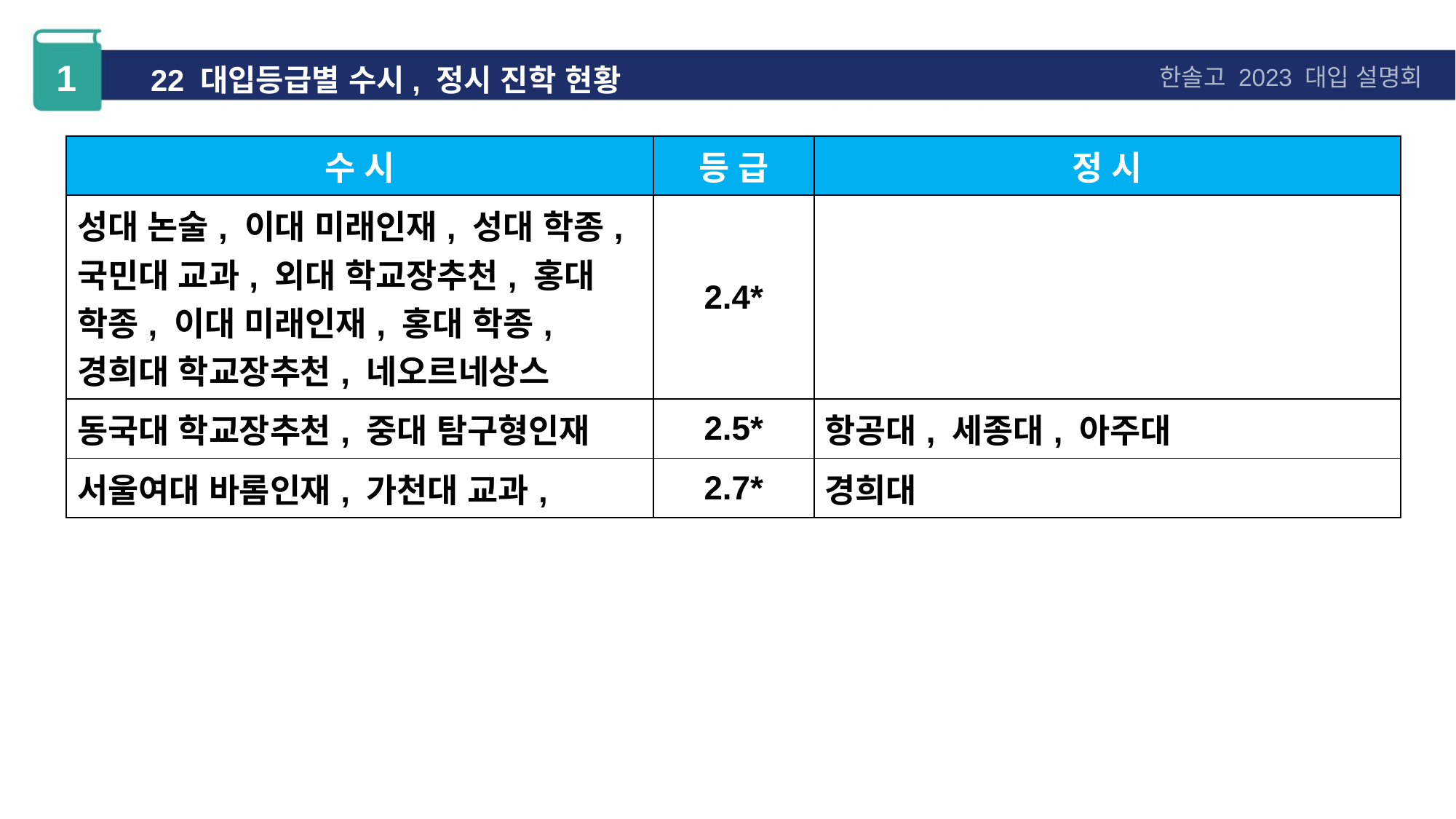

1
22 대입등급별 수시, 정시 진학 현황
한솔고 2023 대입 설명회
| 수 시 | 등 급 | 정 시 |
| --- | --- | --- |
| 성대 논술, 이대 미래인재, 성대 학종, 국민대 교과, 외대 학교장추천, 홍대 학종, 이대 미래인재, 홍대 학종, 경희대 학교장추천, 네오르네상스 | 2.4\* |  |
| 동국대 학교장추천, 중대 탐구형인재 | 2.5\* | 항공대, 세종대, 아주대 |
| 서울여대 바롬인재, 가천대 교과, | 2.7\* | 경희대 |